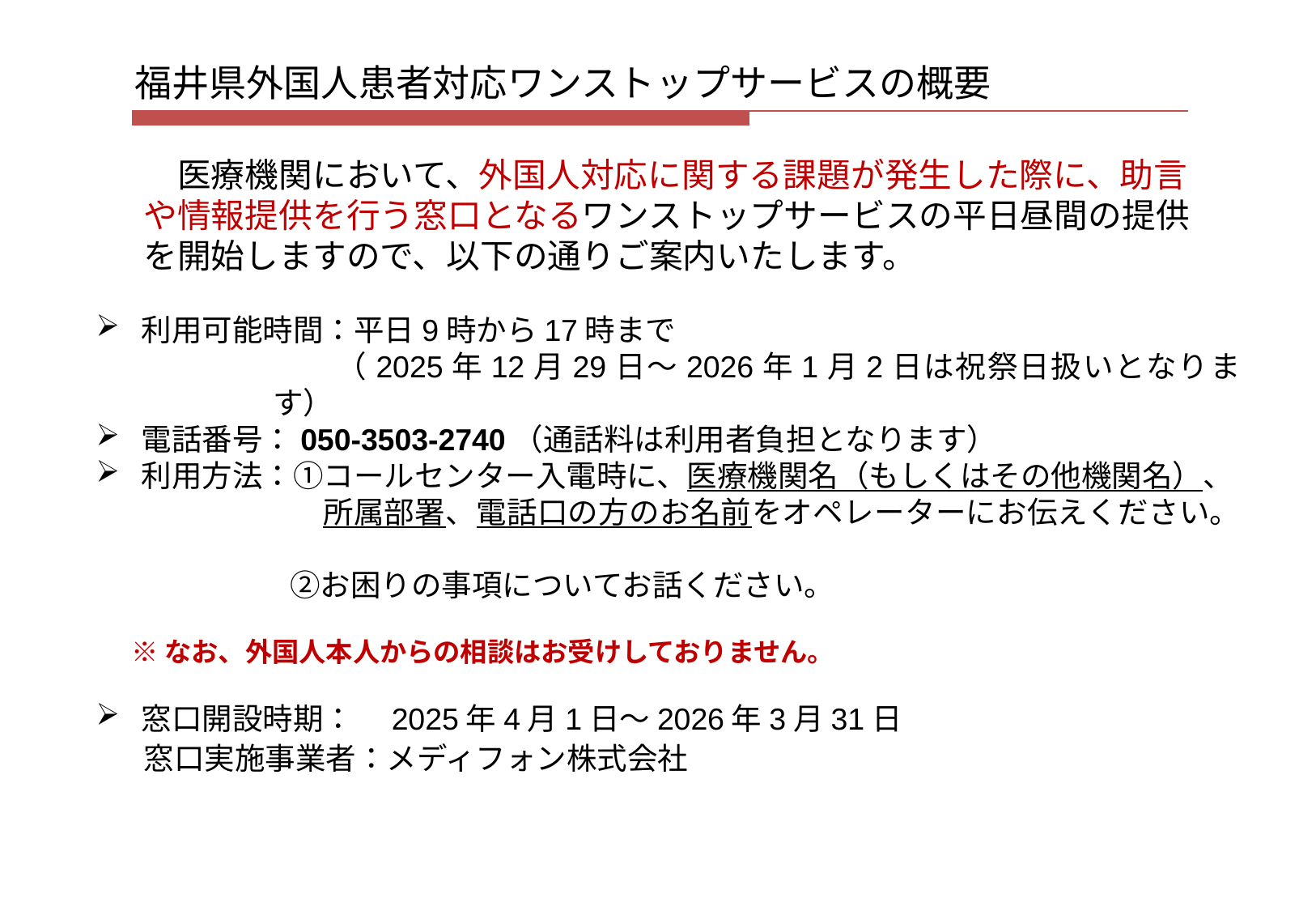

福井県外国人患者対応ワンストップサービスの概要

　医療機関において、外国人対応に関する課題が発生した際に、助言や情報提供を行う窓口となるワンストップサービスの平日昼間の提供を開始しますので、以下の通りご案内いたします。
利用可能時間：平日9時から17時まで
　　（2025年12月29日～2026年1月2日は祝祭日扱いとなります）
電話番号：050-3503-2740（通話料は利用者負担となります）
利用方法：①コールセンター入電時に、医療機関名（もしくはその他機関名）、
     　　　　　　所属部署、電話口の方のお名前をオペレーターにお伝えください。
　　　　　 ②お困りの事項についてお話ください。

※なお、外国人本人からの相談はお受けしておりません。

窓口開設時期：　2025年4月1日～2026年3月31日
窓口実施事業者：メディフォン株式会社